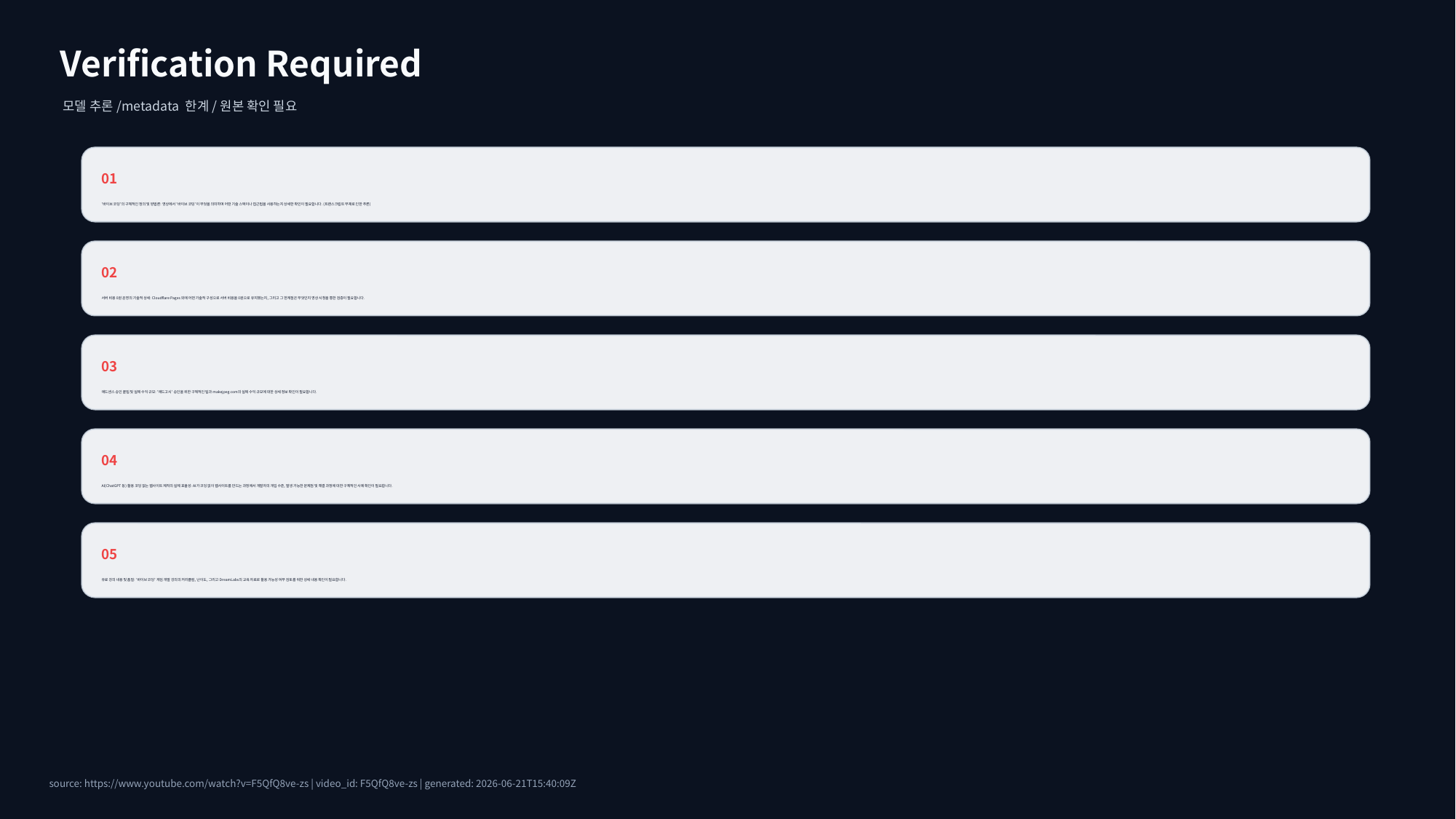

Verification Required
모델 추론/metadata 한계/원본 확인 필요

01
'바이브 코딩'의 구체적인 정의 및 방법론: 영상에서 '바이브 코딩'이 무엇을 의미하며 어떤 기술 스택이나 접근법을 사용하는지 상세한 확인이 필요합니다. (트랜스크립트 부재로 인한 추론)

02
서버 비용 0원 운영의 기술적 상세: Cloudflare Pages 외에 어떤 기술적 구성으로 서버 비용을 0원으로 유지했는지, 그리고 그 한계점은 무엇인지 영상 시청을 통한 검증이 필요합니다.

03
애드센스 승인 꿀팁 및 실제 수익 규모: '애드고시' 승인을 위한 구체적인 팁과 makejpeg.com의 실제 수익 규모에 대한 상세 정보 확인이 필요합니다.

04
AI(ChatGPT 등) 활용 코딩 없는 웹사이트 제작의 실제 효율성: AI가 코딩 없이 웹사이트를 만드는 과정에서 개발자의 개입 수준, 발생 가능한 문제점 및 해결 과정에 대한 구체적인 사례 확인이 필요합니다.

05
유료 강의 내용 및 품질: '바이브 코딩' 게임 개발 강의의 커리큘럼, 난이도, 그리고 DreamLabs의 교육 자료로 활용 가능성 여부 검토를 위한 상세 내용 확인이 필요합니다.
source: https://www.youtube.com/watch?v=F5QfQ8ve-zs | video_id: F5QfQ8ve-zs | generated: 2026-06-21T15:40:09Z